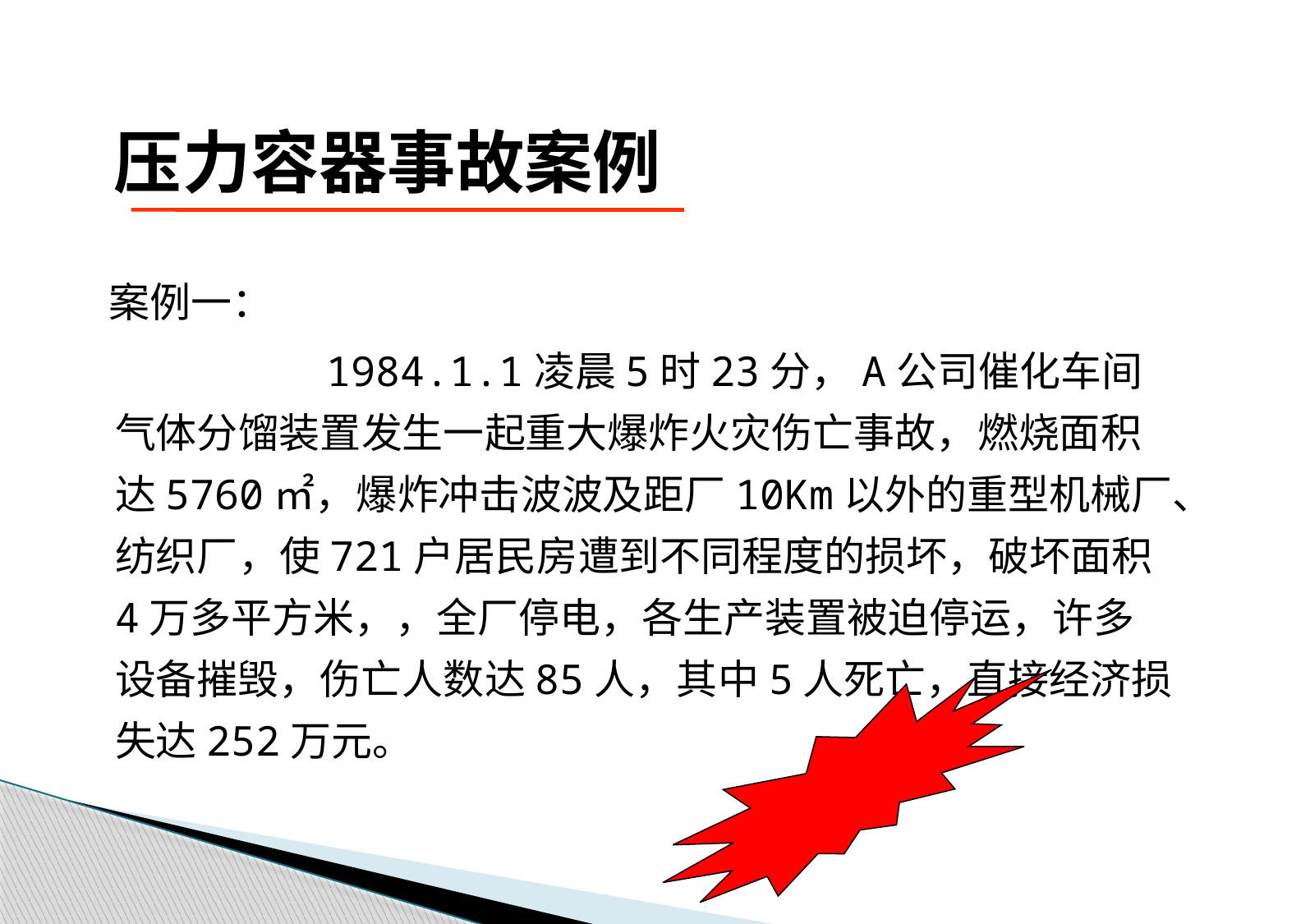

# 压力容器事故案例

  案例一：
          1984.1.1凌晨5时23分，A公司催化车间气体分馏装置发生一起重大爆炸火灾伤亡事故，燃烧面积达5760㎡，爆炸冲击波波及距厂10Km以外的重型机械厂、纺织厂，使721户居民房遭到不同程度的损坏，破坏面积4万多平方米，，全厂停电，各生产装置被迫停运，许多设备摧毁，伤亡人数达85人，其中5人死亡，直接经济损失达252万元。